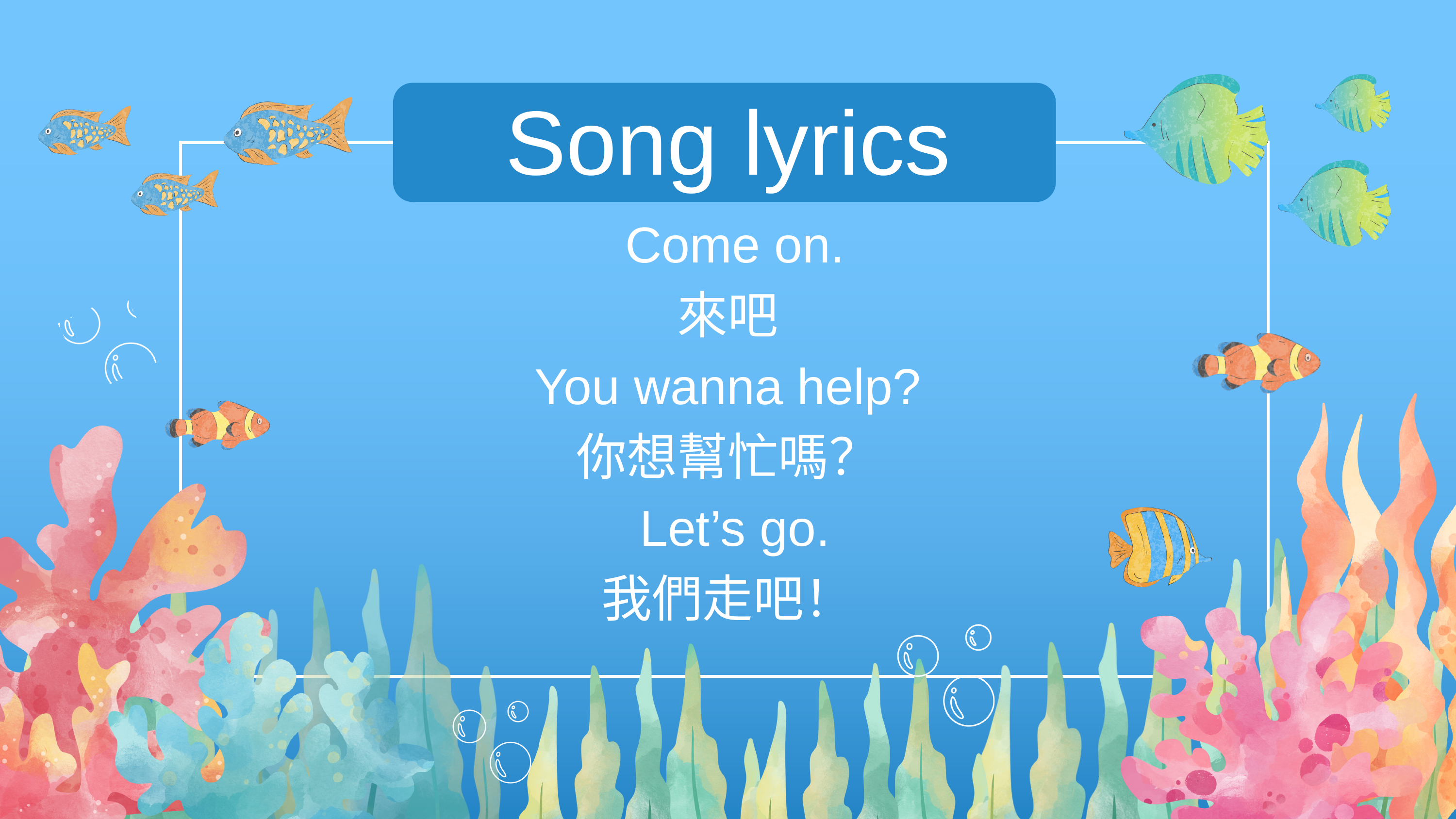

Song lyrics

 Come on.
來吧
You wanna help?
你想幫忙嗎？
 Let’s go.
我們走吧！